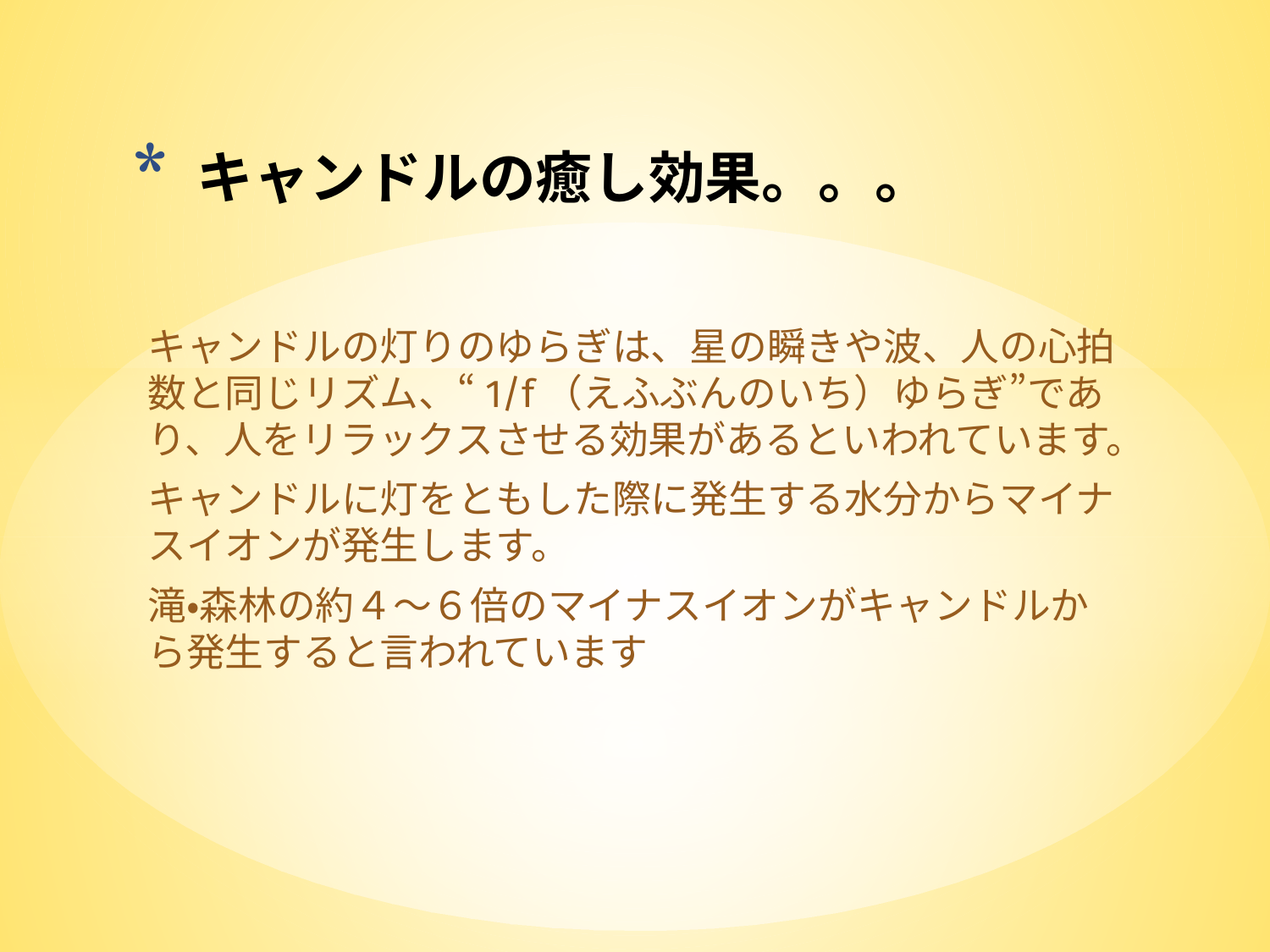

# キャンドルの癒し効果。。。
キャンドルの灯りのゆらぎは、星の瞬きや波、人の心拍数と同じリズム、“1/f（えふぶんのいち）ゆらぎ”であり、人をリラックスさせる効果があるといわれています。
キャンドルに灯をともした際に発生する水分からマイナスイオンが発生します。
滝・森林の約４～６倍のマイナスイオンがキャンドルから発生すると言われています